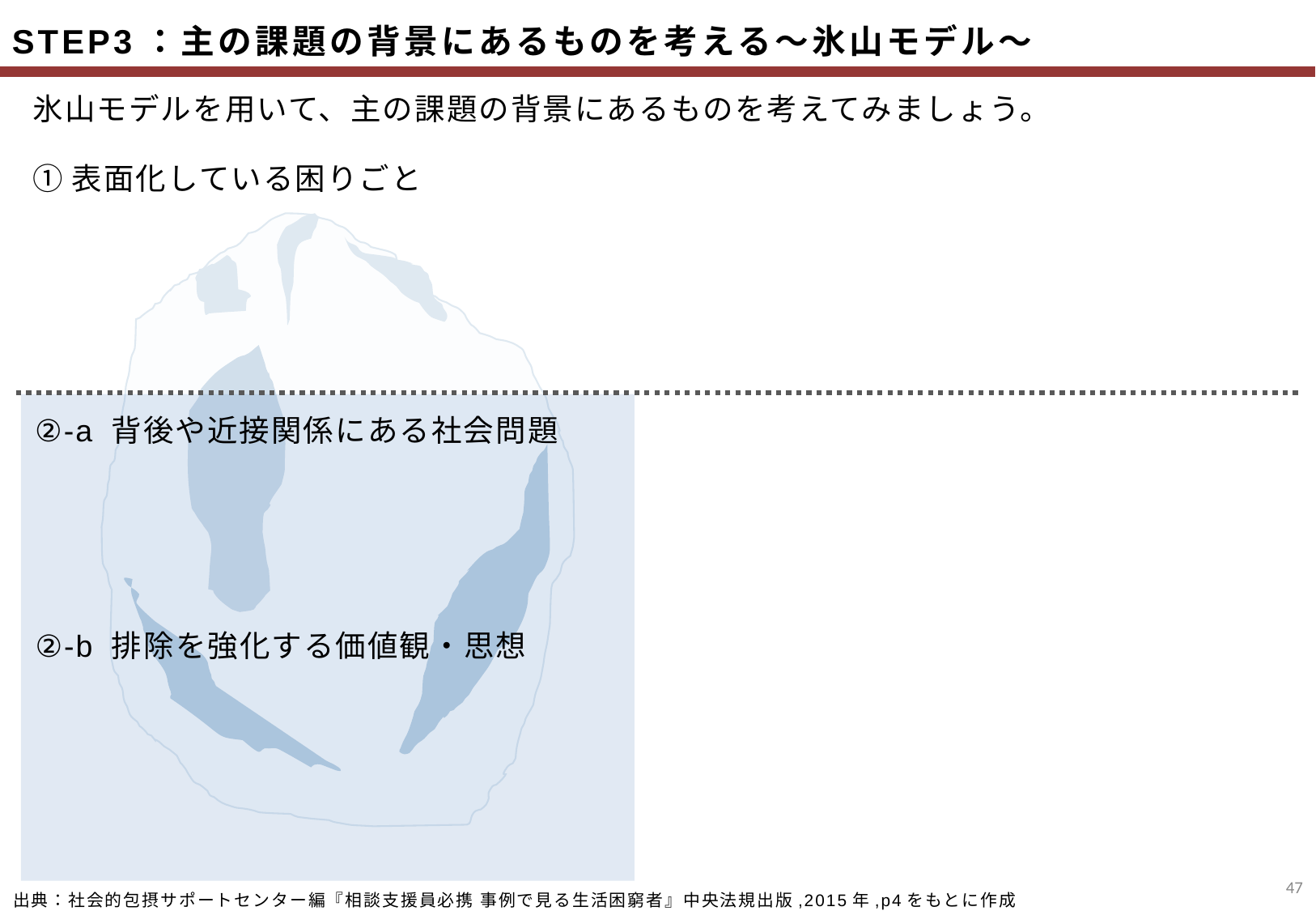

STEP3：主の課題の背景にあるものを考える～氷山モデル～
氷山モデルを用いて、主の課題の背景にあるものを考えてみましょう。
①表面化している困りごと

②-a 背後や近接関係にある社会問題

②-b 排除を強化する価値観・思想

47
出典：社会的包摂サポートセンター編『相談支援員必携 事例で見る生活困窮者』中央法規出版,2015年,p4をもとに作成